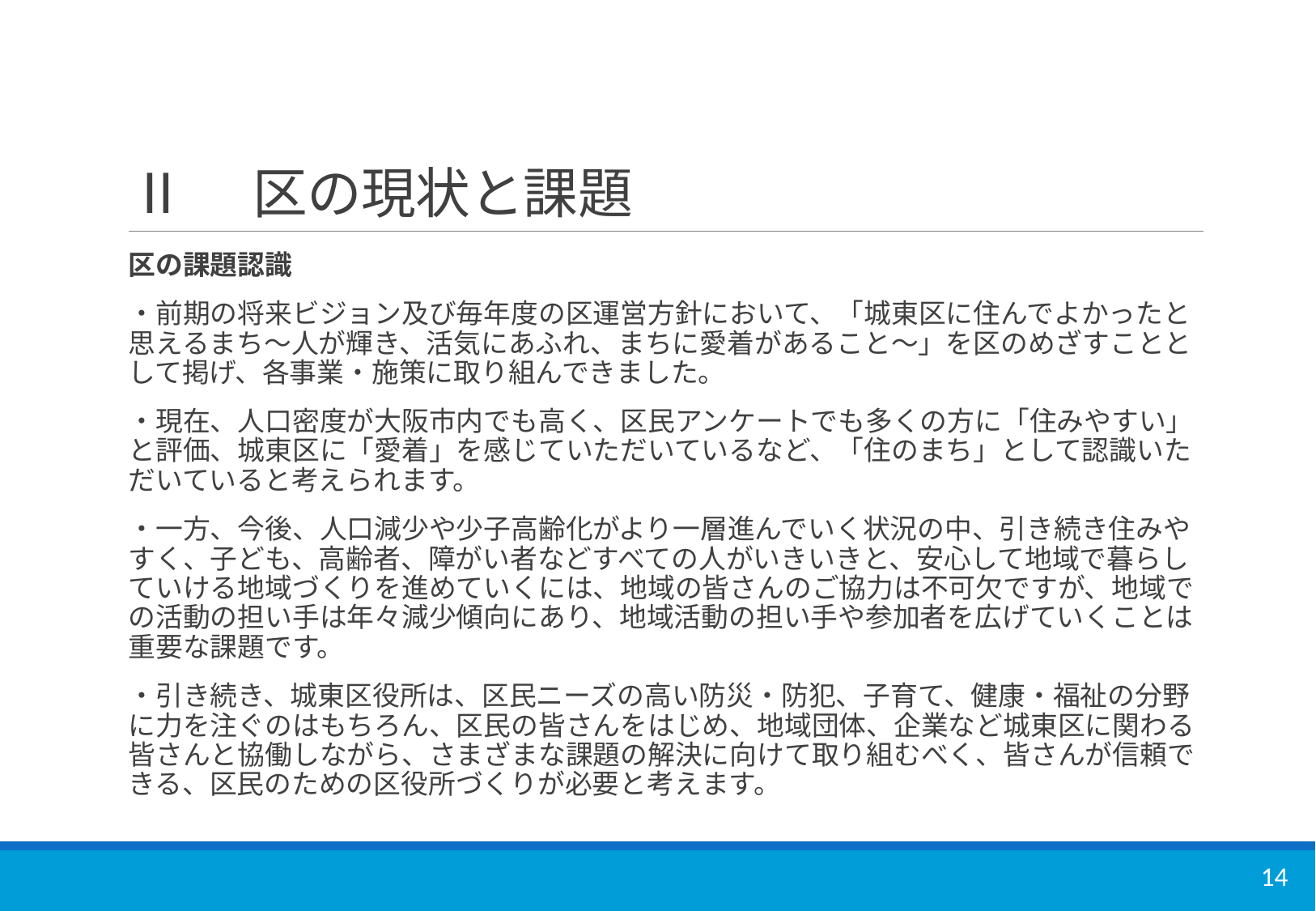

# Ⅱ　区の現状と課題
区の課題認識
・前期の将来ビジョン及び毎年度の区運営方針において、「城東区に住んでよかったと思えるまち～人が輝き、活気にあふれ、まちに愛着があること～」を区のめざすこととして掲げ、各事業・施策に取り組んできました。
・現在、人口密度が大阪市内でも高く、区民アンケートでも多くの方に「住みやすい」と評価、城東区に「愛着」を感じていただいているなど、「住のまち」として認識いただいていると考えられます。
・一方、今後、人口減少や少子高齢化がより一層進んでいく状況の中、引き続き住みやすく、子ども、高齢者、障がい者などすべての人がいきいきと、安心して地域で暮らしていける地域づくりを進めていくには、地域の皆さんのご協力は不可欠ですが、地域での活動の担い手は年々減少傾向にあり、地域活動の担い手や参加者を広げていくことは重要な課題です。
・引き続き、城東区役所は、区民ニーズの高い防災・防犯、子育て、健康・福祉の分野に力を注ぐのはもちろん、区民の皆さんをはじめ、地域団体、企業など城東区に関わる皆さんと協働しながら、さまざまな課題の解決に向けて取り組むべく、皆さんが信頼できる、区民のための区役所づくりが必要と考えます。

14